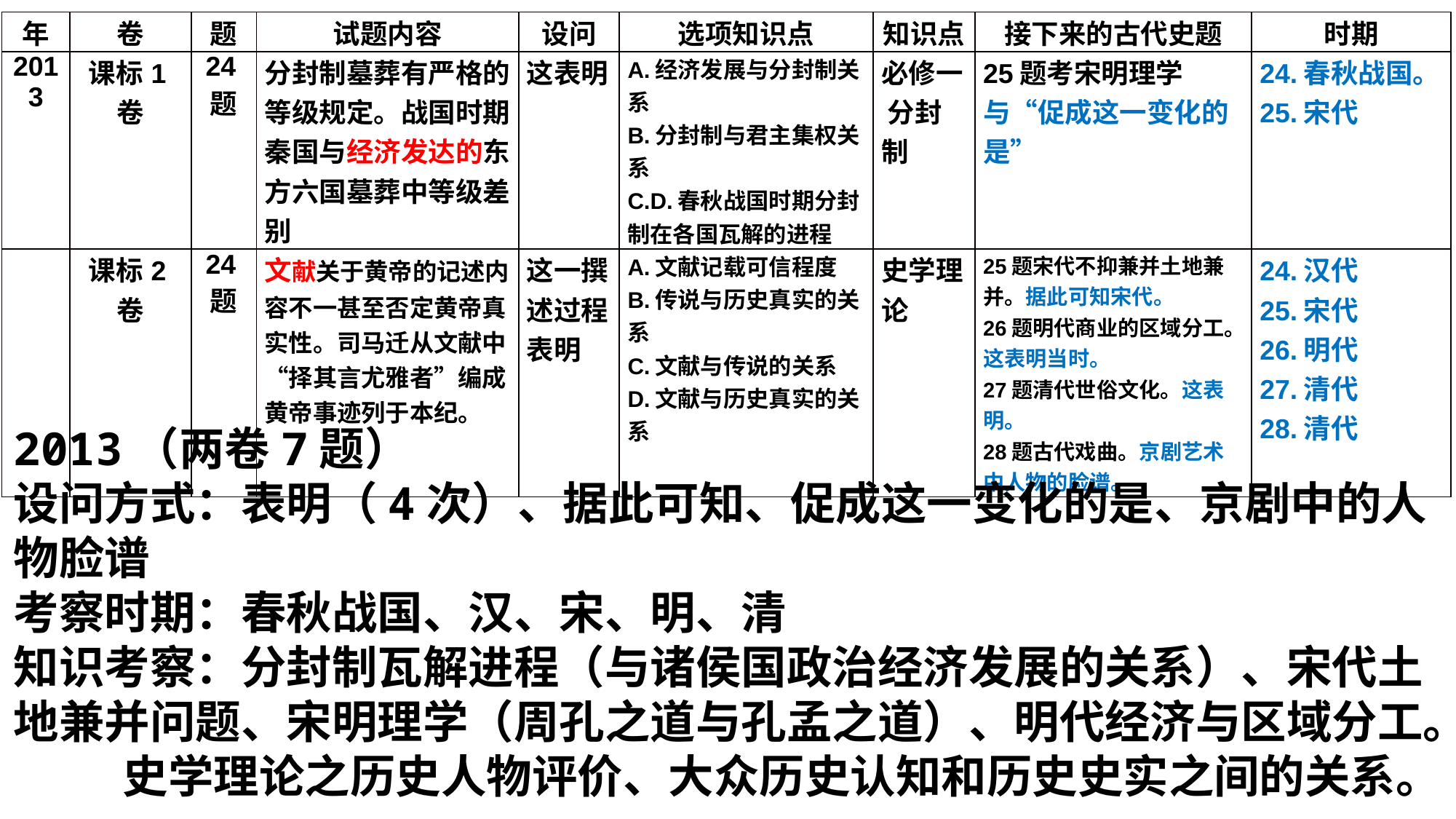

| 年 | 卷 | 题 | 试题内容 | 设问 | 选项知识点 | 知识点 | 接下来的古代史题 | 时期 |
| --- | --- | --- | --- | --- | --- | --- | --- | --- |
| 2013 | 课标1卷 | 24题 | 分封制墓葬有严格的等级规定。战国时期秦国与经济发达的东方六国墓葬中等级差别 | 这表明 | A.经济发展与分封制关系 B.分封制与君主集权关系 C.D.春秋战国时期分封制在各国瓦解的进程 | 必修一 分封制 | 25题考宋明理学 与“促成这一变化的是” | 24.春秋战国。 25.宋代 |
|  | 课标2卷 | 24题 | 文献关于黄帝的记述内容不一甚至否定黄帝真实性。司马迁从文献中“择其言尤雅者”编成黄帝事迹列于本纪。 | 这一撰述过程表明 | A.文献记载可信程度 B.传说与历史真实的关系 C.文献与传说的关系 D.文献与历史真实的关系 | 史学理论 | 25题宋代不抑兼并土地兼并。据此可知宋代。 26题明代商业的区域分工。这表明当时。 27题清代世俗文化。这表明。 28题古代戏曲。京剧艺术中人物的脸谱。 | 24.汉代 25.宋代 26.明代 27.清代 28.清代 |
2013（两卷7题）
设问方式：表明（4次）、据此可知、促成这一变化的是、京剧中的人物脸谱
考察时期：春秋战国、汉、宋、明、清
知识考察：分封制瓦解进程（与诸侯国政治经济发展的关系）、宋代土地兼并问题、宋明理学（周孔之道与孔孟之道）、明代经济与区域分工。
	史学理论之历史人物评价、大众历史认知和历史史实之间的关系。